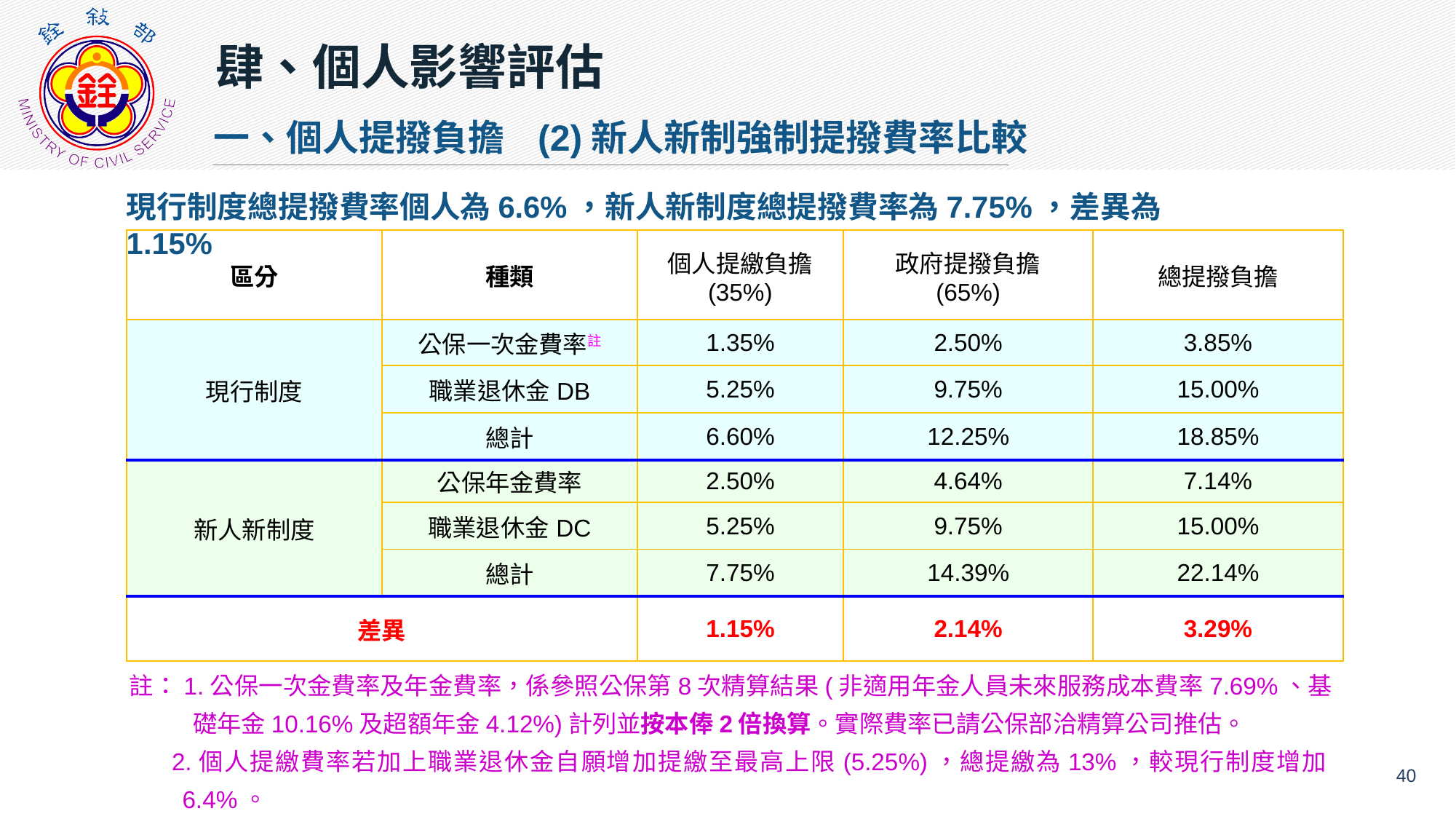

肆、個人影響評估
一、個人提撥負擔   (2)新人新制強制提撥費率比較
現行制度總提撥費率個人為6.6%，新人新制度總提撥費率為7.75%，差異為1.15%
| 區分 | 種類 | 個人提繳負擔 (35%) | 政府提撥負擔 (65%) | 總提撥負擔 |
| --- | --- | --- | --- | --- |
| 現行制度 | 公保一次金費率註 | 1.35% | 2.50% | 3.85% |
|  | 職業退休金DB | 5.25% | 9.75% | 15.00% |
|  | 總計 | 6.60% | 12.25% | 18.85% |
| 新人新制度 | 公保年金費率 | 2.50% | 4.64% | 7.14% |
|  | 職業退休金DC | 5.25% | 9.75% | 15.00% |
|  | 總計 | 7.75% | 14.39% | 22.14% |
| 差異 |  | 1.15% | 2.14% | 3.29% |
註：1.公保一次金費率及年金費率，係參照公保第8次精算結果(非適用年金人員未來服務成本費率7.69%、基礎年金10.16%及超額年金4.12%)計列並按本俸2倍換算。實際費率已請公保部洽精算公司推估。
2.個人提繳費率若加上職業退休金自願增加提繳至最高上限(5.25%)，總提繳為13%，較現行制度增加6.4%。